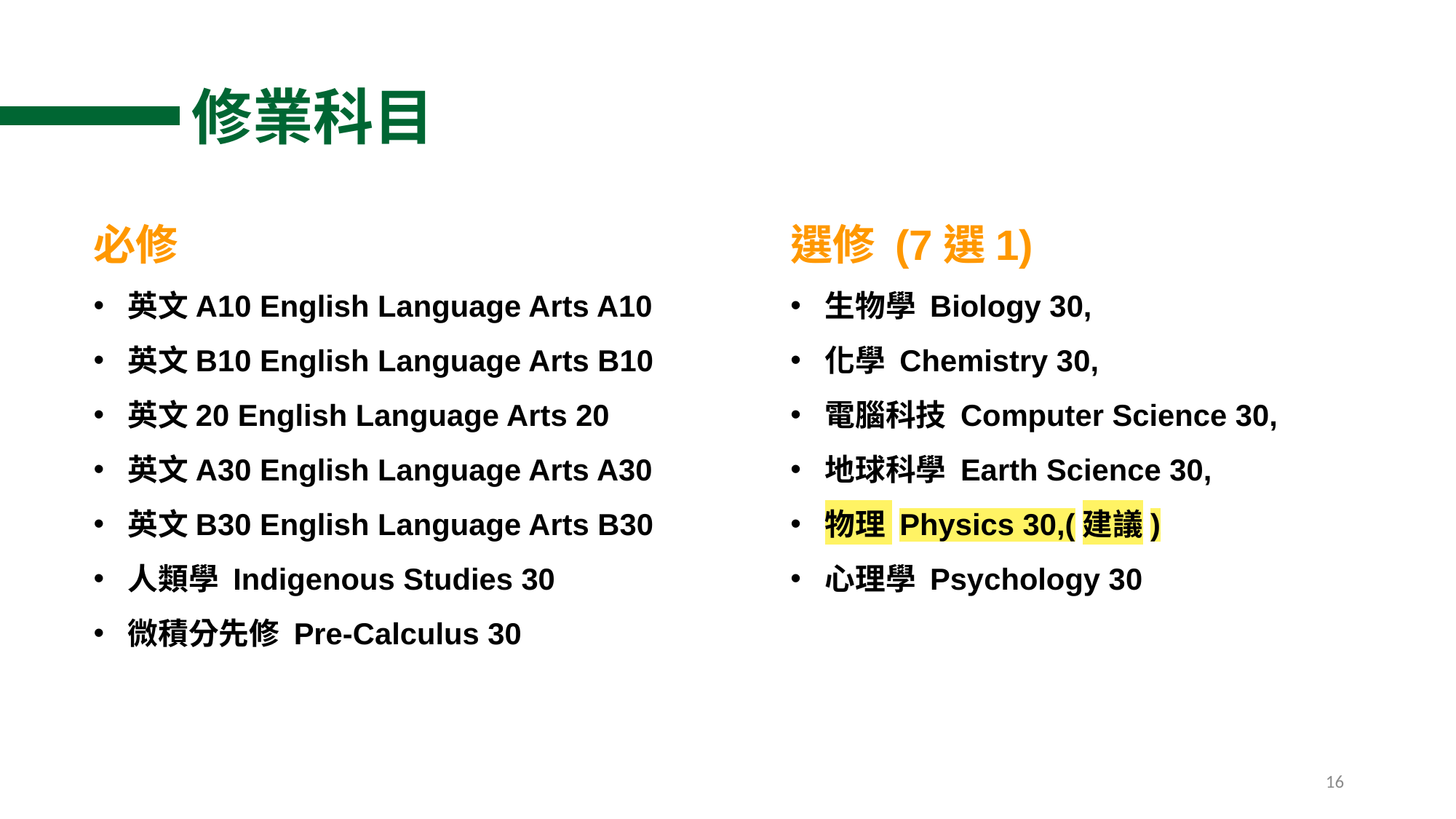

修業科目
必修
英文A10 English Language Arts A10
英文B10 English Language Arts B10
英文20 English Language Arts 20
英文A30 English Language Arts A30
英文B30 English Language Arts B30
人類學 Indigenous Studies 30
微積分先修 Pre-Calculus 30
選修 (7選1)
生物學 Biology 30,
化學 Chemistry 30,
電腦科技 Computer Science 30,
地球科學 Earth Science 30,
物理 Physics 30,(建議)
心理學 Psychology 30
16